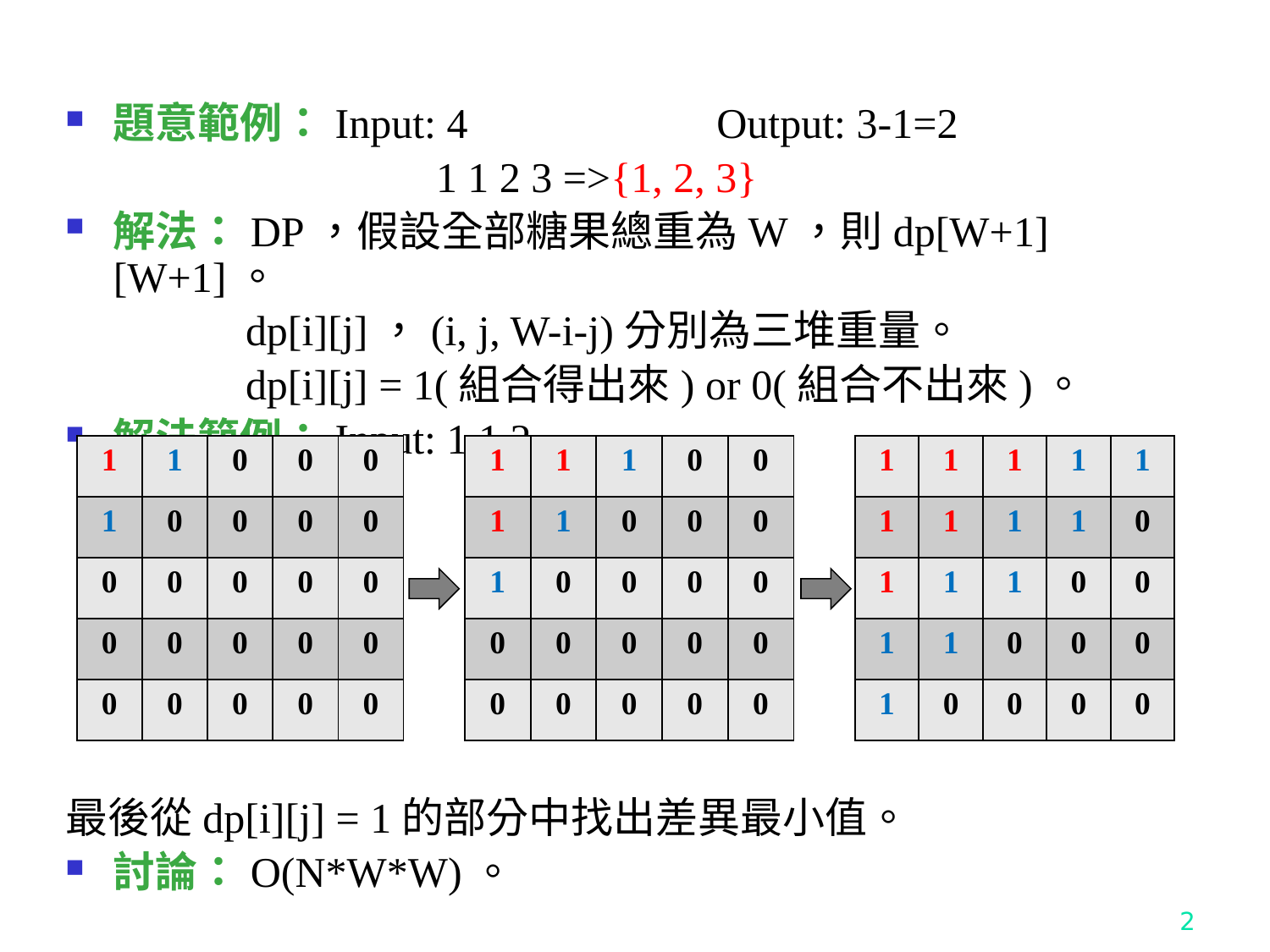

題意範例：Input: 4		         Output: 3-1=2
                                   1 1 2 3 =>{1, 2, 3}
解法：DP，假設全部糖果總重為W，則dp[W+1][W+1]。
                 dp[i][j]，(i, j, W-i-j)分別為三堆重量。
                 dp[i][j] = 1(組合得出來) or 0(組合不出來)。
解法範例：Input: 1 1 2

最後從dp[i][j] = 1的部分中找出差異最小值。
討論：O(N*W*W)。

| 1 | 1 | 0 | 0 | 0 |
| --- | --- | --- | --- | --- |
| 1 | 0 | 0 | 0 | 0 |
| 0 | 0 | 0 | 0 | 0 |
| 0 | 0 | 0 | 0 | 0 |
| 0 | 0 | 0 | 0 | 0 |
| 1 | 1 | 1 | 0 | 0 |
| --- | --- | --- | --- | --- |
| 1 | 1 | 0 | 0 | 0 |
| 1 | 0 | 0 | 0 | 0 |
| 0 | 0 | 0 | 0 | 0 |
| 0 | 0 | 0 | 0 | 0 |
| 1 | 1 | 1 | 1 | 1 |
| --- | --- | --- | --- | --- |
| 1 | 1 | 1 | 1 | 0 |
| 1 | 1 | 1 | 0 | 0 |
| 1 | 1 | 0 | 0 | 0 |
| 1 | 0 | 0 | 0 | 0 |

2